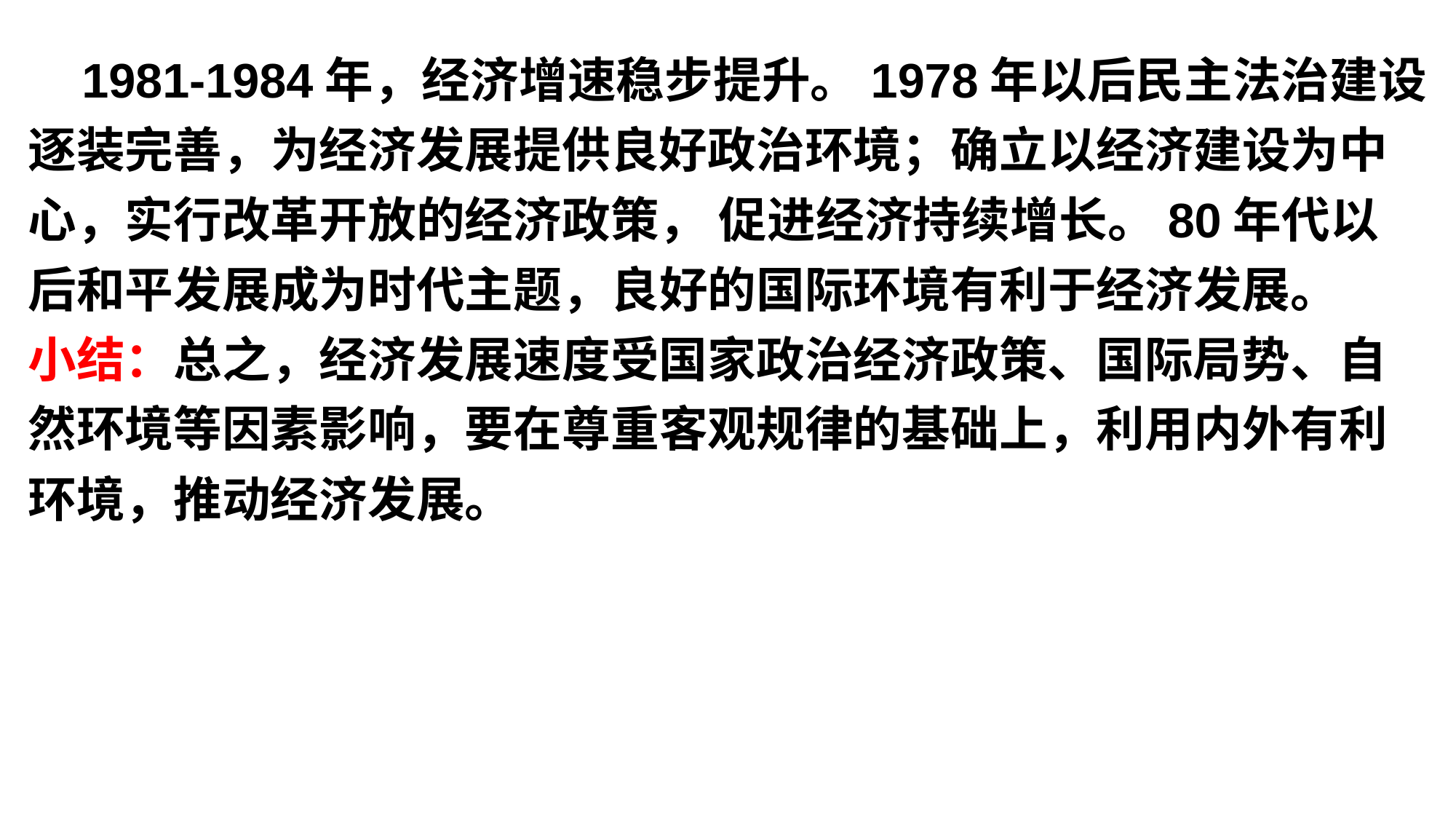

1981-1984年，经济增速稳步提升。1978年以后民主法治建设逐装完善，为经济发展提供良好政治环境；确立以经济建设为中心，实行改革开放的经济政策， 促进经济持续增长。80年代以后和平发展成为时代主题，良好的国际环境有利于经济发展。
小结：总之，经济发展速度受国家政治经济政策、国际局势、自然环境等因素影响，要在尊重客观规律的基础上，利用内外有利环境，推动经济发展。